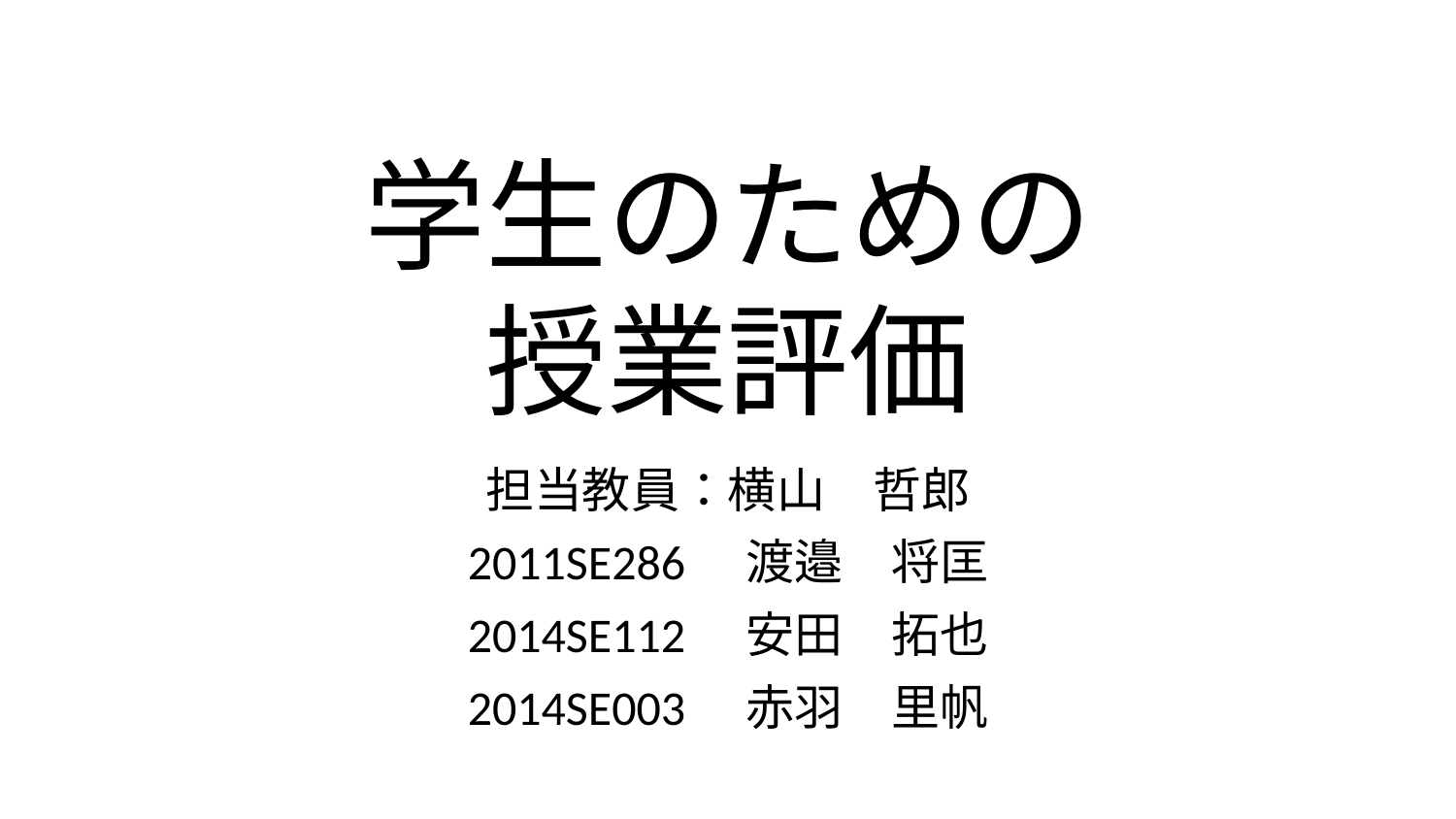

# 学生のための
授業評価
担当教員：横山　哲郎
2011SE286　渡邉　将匡
2014SE112　安田　拓也
2014SE003　赤羽　里帆